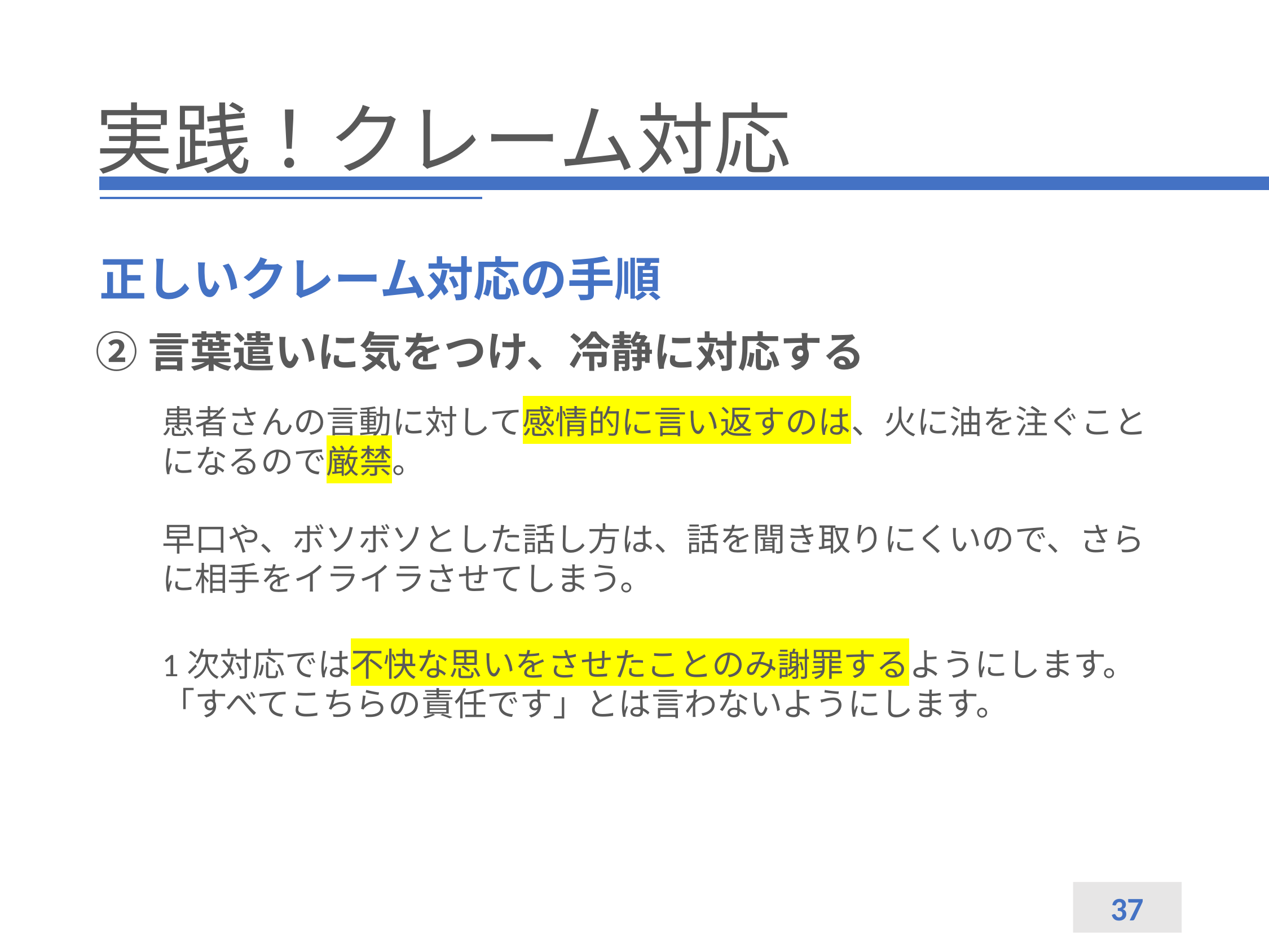

# 実践！クレーム対応
正しいクレーム対応の手順
②言葉遣いに気をつけ、冷静に対応する
患者さんの言動に対して感情的に言い返すのは、火に油を注ぐことになるので厳禁。
早口や、ボソボソとした話し方は、話を聞き取りにくいので、さらに相手をイライラさせてしまう。
1次対応では不快な思いをさせたことのみ謝罪するようにします。「すべてこちらの責任です」とは言わないようにします。
37